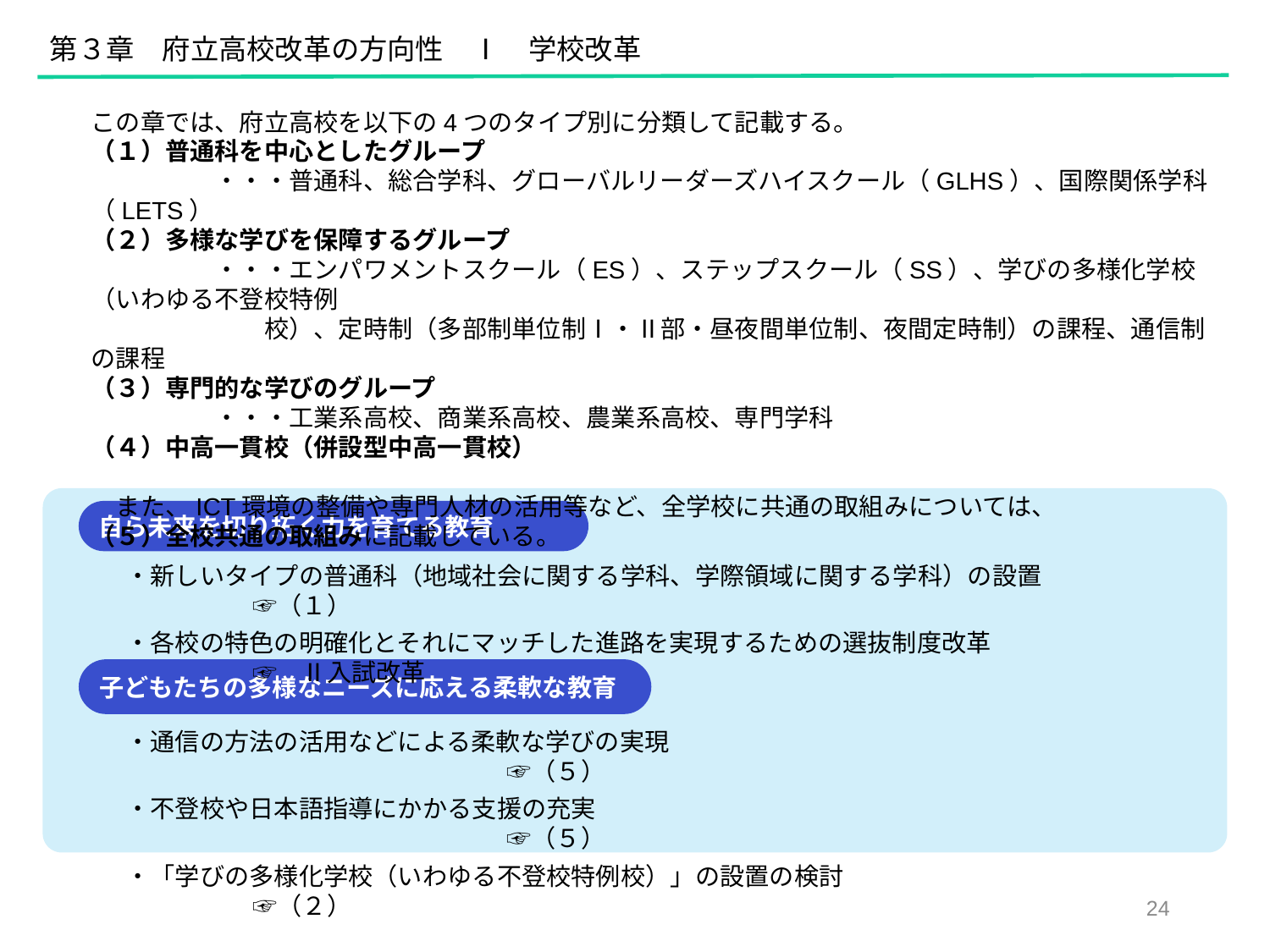

第３章　府立高校改革の方向性　Ⅰ　学校改革
この章では、府立高校を以下の4つのタイプ別に分類して記載する。
（１）普通科を中心としたグループ
　　　　　・・・普通科、総合学科、グローバルリーダーズハイスクール（GLHS）、国際関係学科（LETS）
（２）多様な学びを保障するグループ
　　　　　・・・エンパワメントスクール（ES）、ステップスクール（SS）、学びの多様化学校（いわゆる不登校特例
　　　　　　　校）、定時制（多部制単位制Ⅰ・Ⅱ部・昼夜間単位制、夜間定時制）の課程、通信制の課程
（３）専門的な学びのグループ
　　　　　・・・工業系高校、商業系高校、農業系高校、専門学科
（４）中高一貫校（併設型中高一貫校）
　また、ICT環境の整備や専門人材の活用等など、全学校に共通の取組みについては、
（５）全校共通の取組みに記載している。

自ら未来を切り拓く力を育てる教育
・新しいタイプの普通科（地域社会に関する学科、学際領域に関する学科）の設置		☞（１）
・各校の特色の明確化とそれにマッチした進路を実現するための選抜制度改革			☞　Ⅱ入試改革
子どもたちの多様なニーズに応える柔軟な教育
・通信の方法の活用などによる柔軟な学びの実現							☞（５）
・不登校や日本語指導にかかる支援の充実								☞（５）
・「学びの多様化学校（いわゆる不登校特例校）」の設置の検討				☞（２）
24